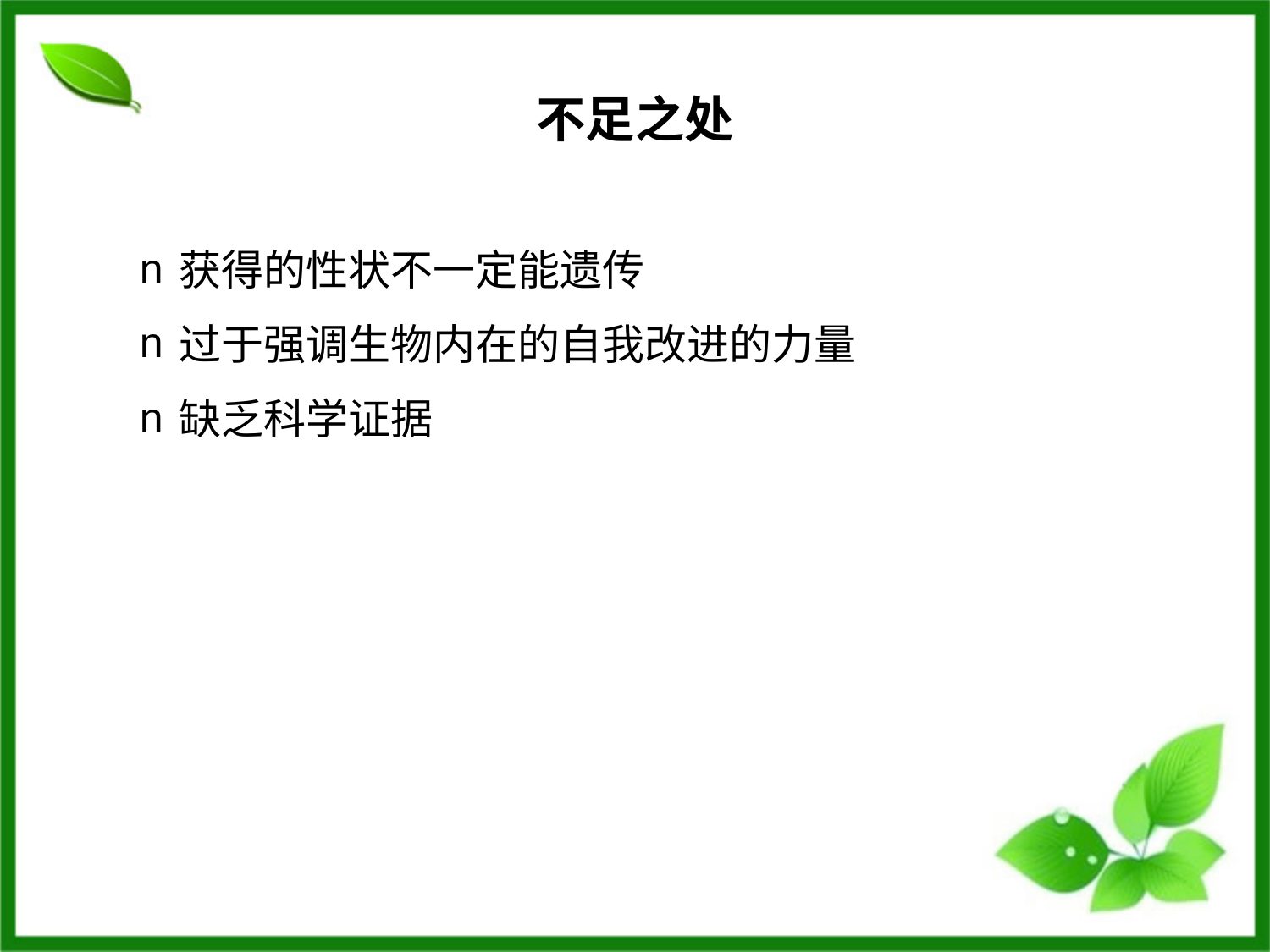

# 不足之处
获得的性状不一定能遗传
过于强调生物内在的自我改进的力量
缺乏科学证据